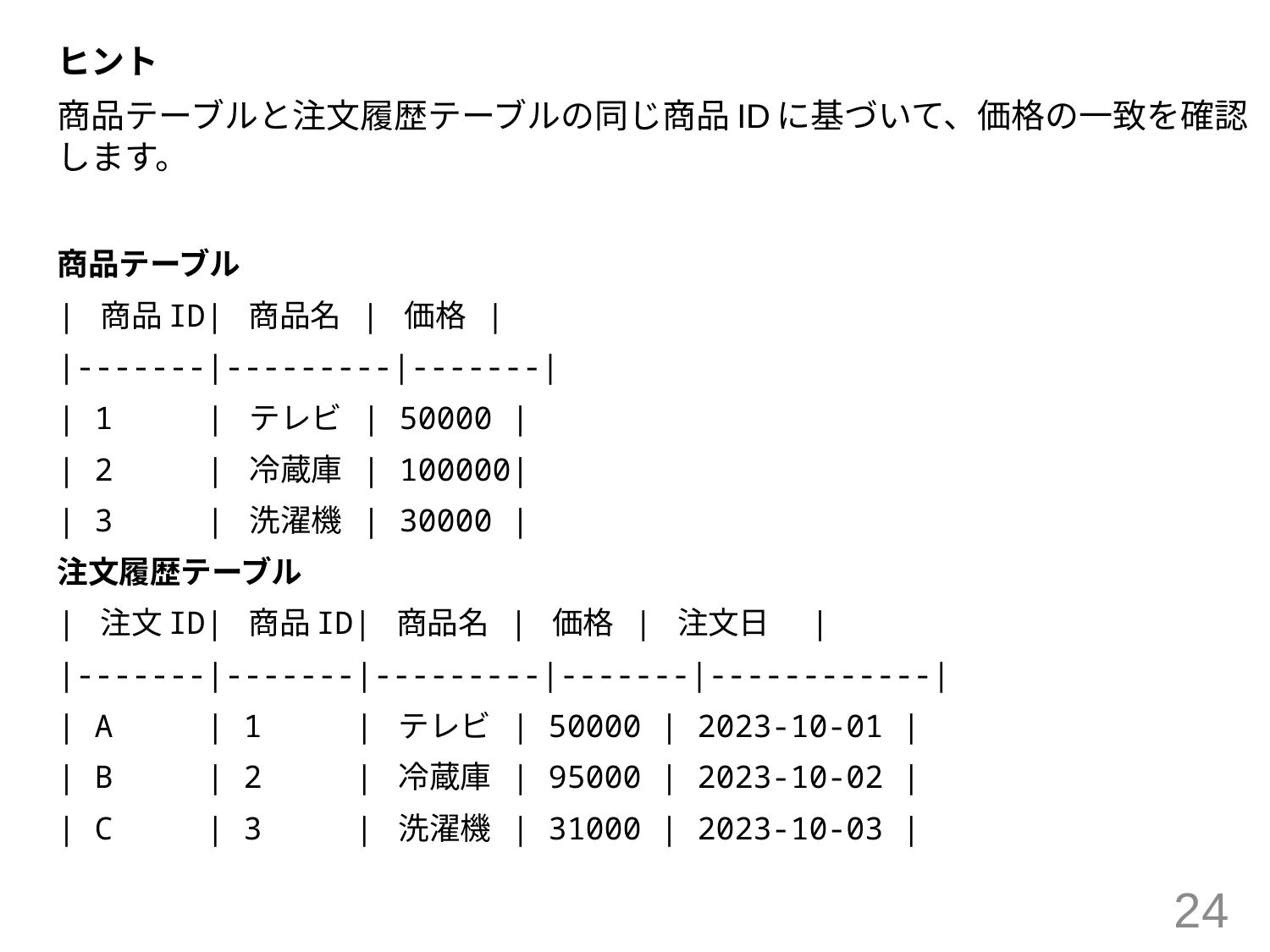

ヒント
商品テーブルと注文履歴テーブルの同じ商品IDに基づいて、価格の一致を確認します。

商品テーブル
| 商品ID| 商品名  | 価格  |
|-------|---------|-------|
| 1     | テレビ  | 50000 |
| 2     | 冷蔵庫  | 100000|
| 3     | 洗濯機  | 30000 |
注文履歴テーブル
| 注文ID| 商品ID| 商品名  | 価格  | 注文日     |
|-------|-------|---------|-------|------------|
| A     | 1     | テレビ  | 50000 | 2023-10-01 |
| B     | 2     | 冷蔵庫  | 95000 | 2023-10-02 |
| C     | 3     | 洗濯機  | 31000 | 2023-10-03 |

24